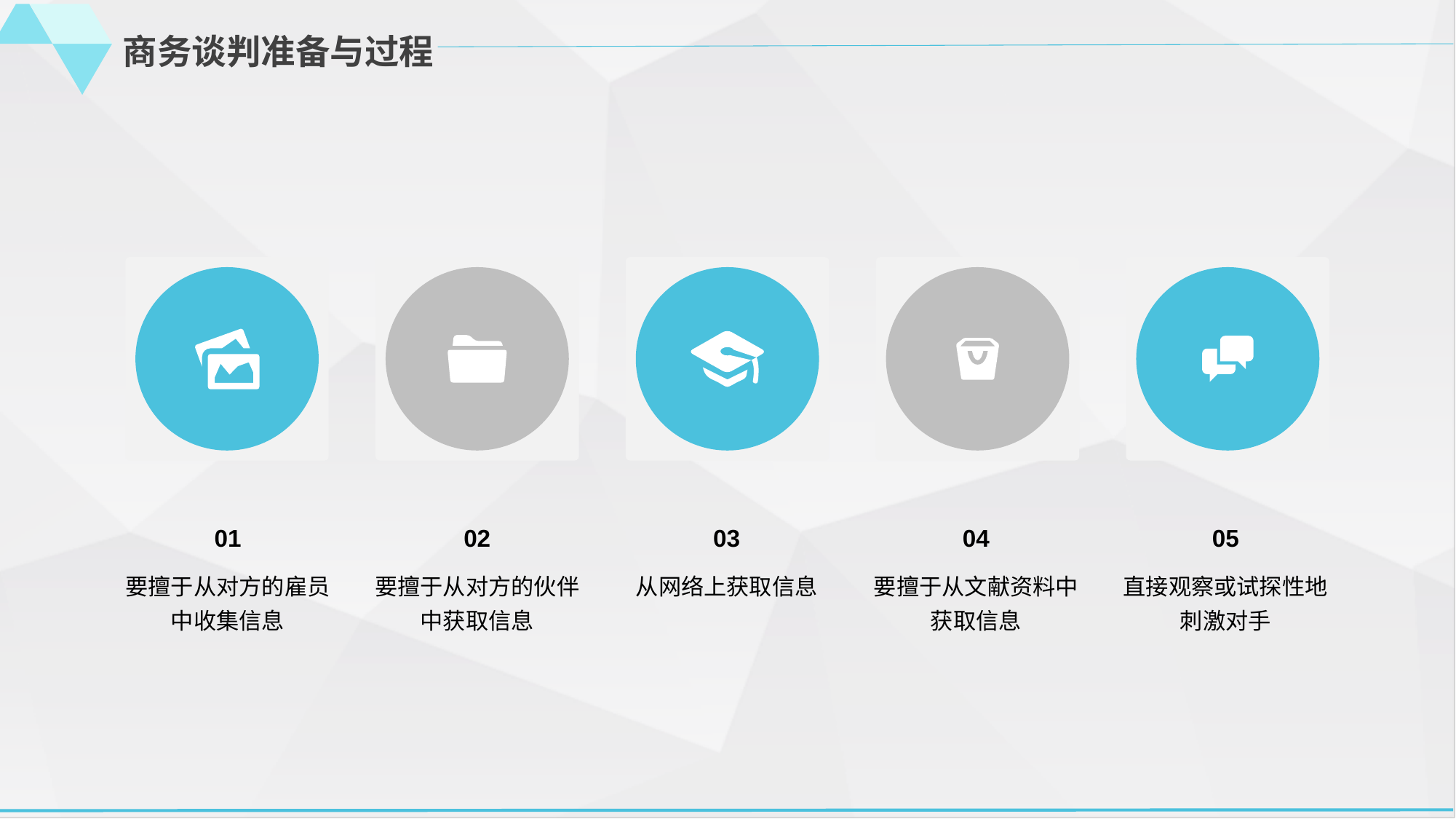

商务谈判准备与过程

01
要擅于从对方的雇员中收集信息
02
要擅于从对方的伙伴中获取信息
03
从网络上获取信息
04
要擅于从文献资料中获取信息
05
直接观察或试探性地刺激对手